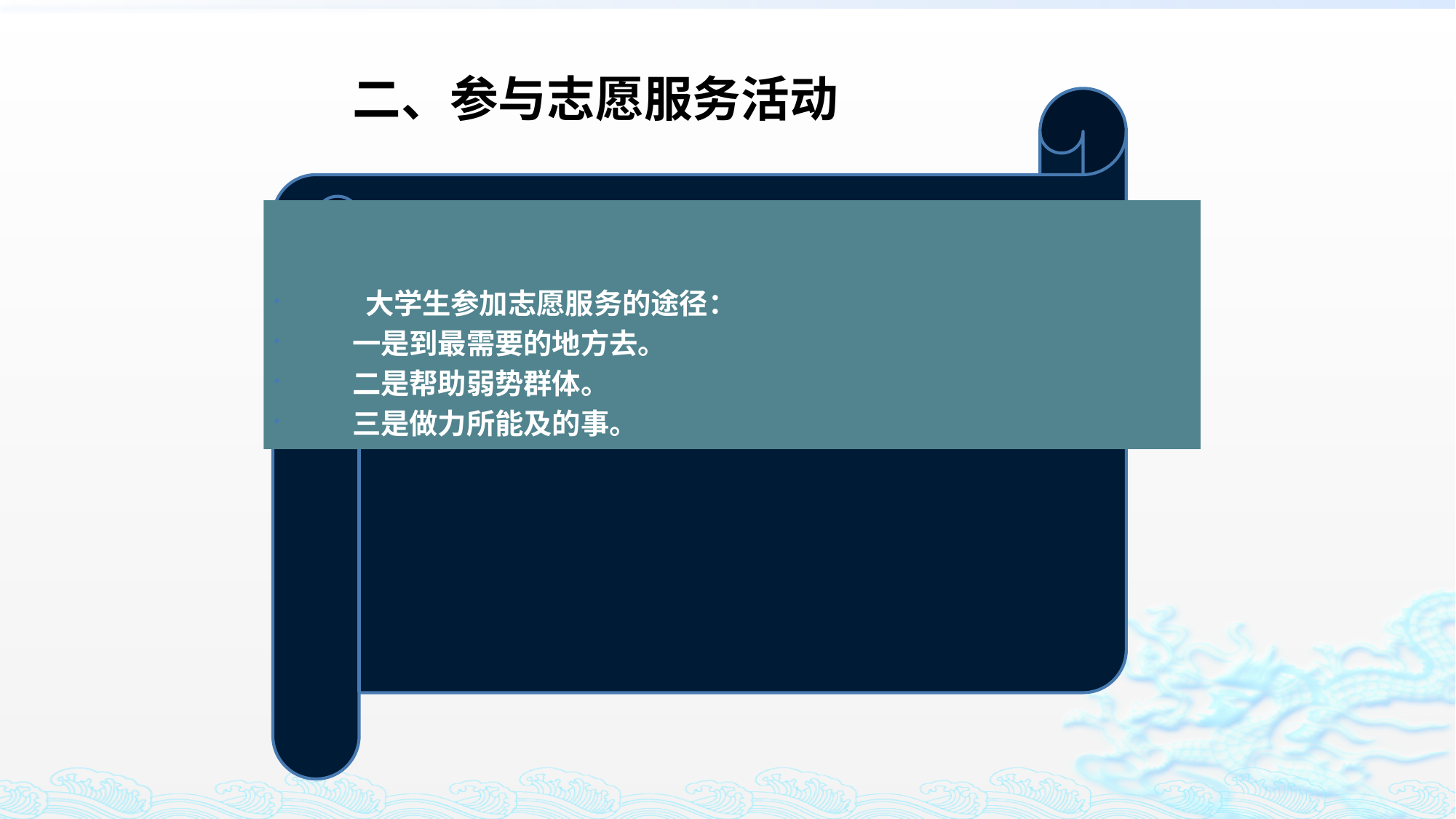

二、参与志愿服务活动

        大学生参加志愿服务的途径：
      一是到最需要的地方去。
      二是帮助弱势群体。
      三是做力所能及的事。